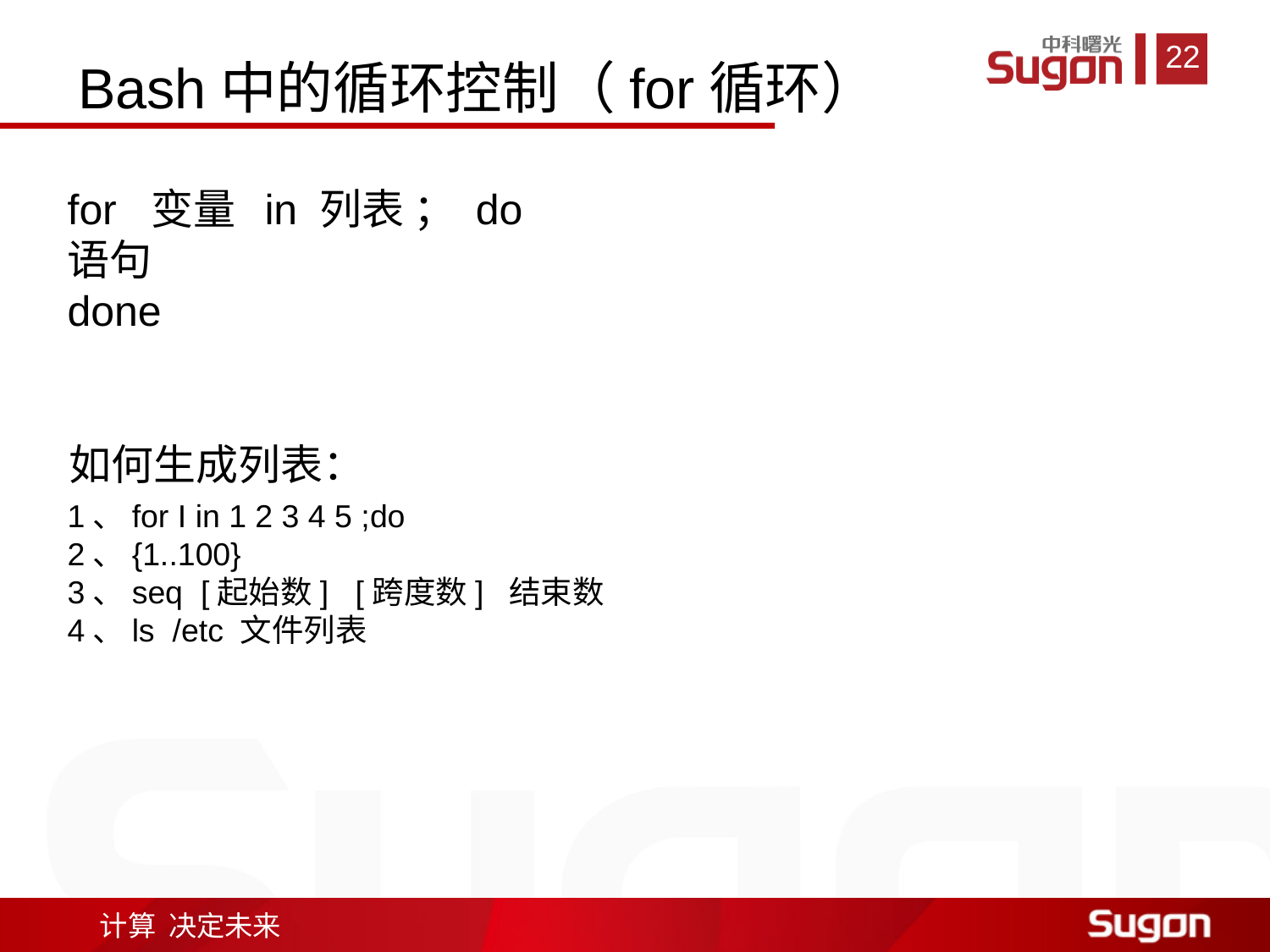

# Bash中的循环控制（for循环）
for  变量  in 列表 ； do
语句
done
如何生成列表：
1、for I in 1 2 3 4 5 ;do
2、{1..100}
3、seq  [起始数]   [跨度数]  结束数
4、ls  /etc 文件列表